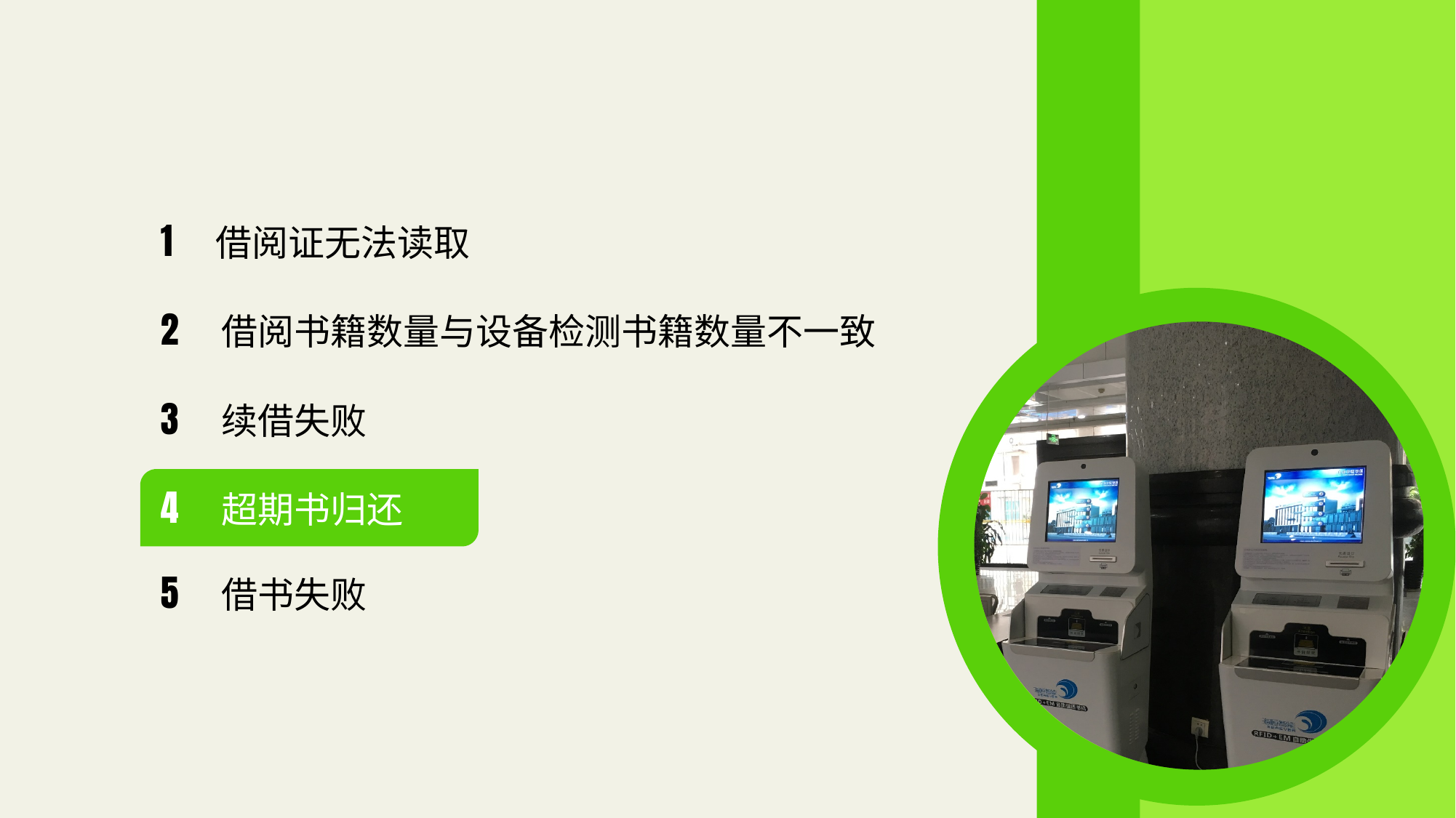

1    借阅证无法读取
2    借阅书籍数量与设备检测书籍数量不一致
3    续借失败

4    超期书归还
5    借书失败